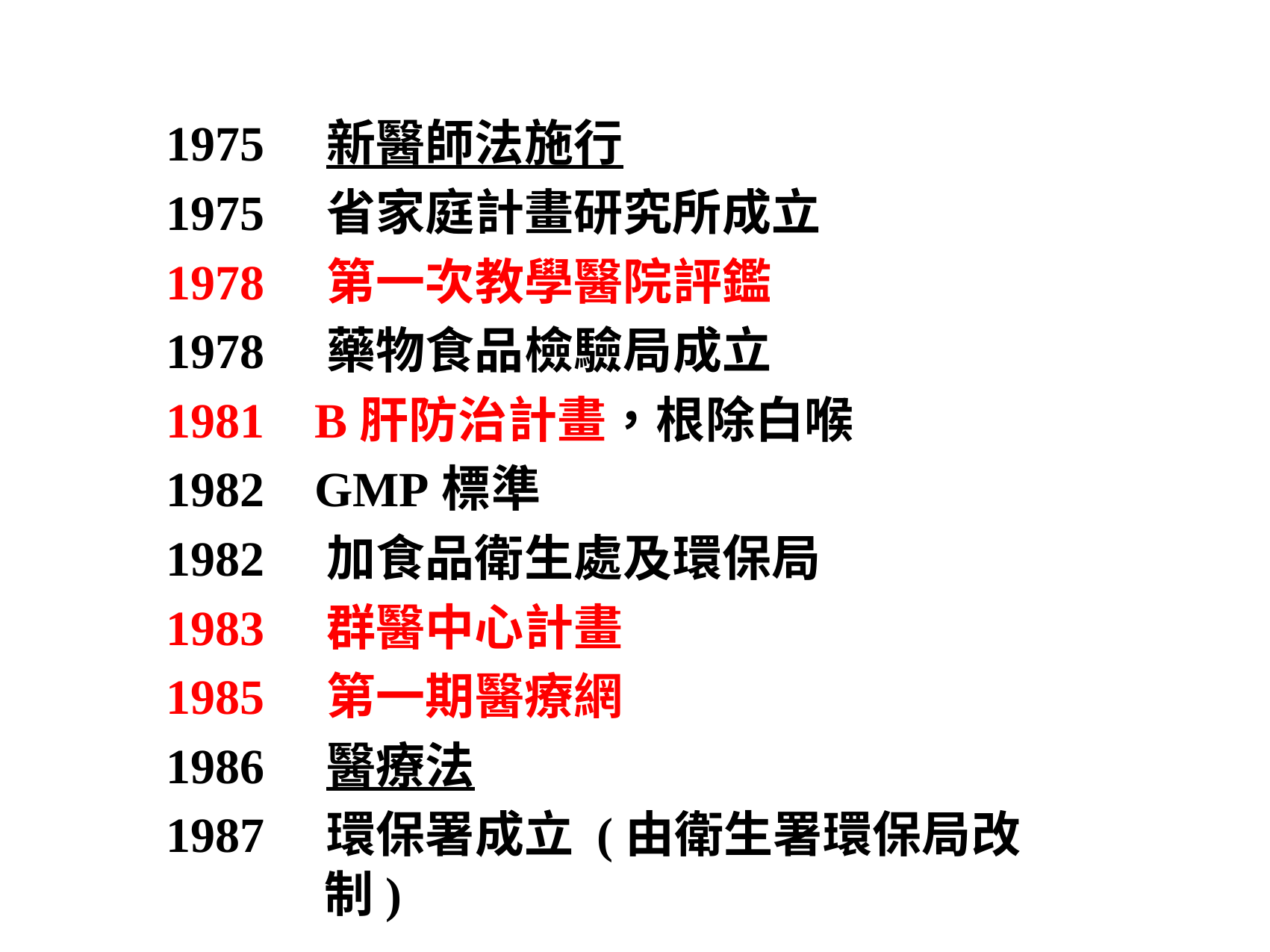

1975    新醫師法施行
1975    省家庭計畫研究所成立
1978    第一次教學醫院評鑑
1978    藥物食品檢驗局成立
1981    B肝防治計畫，根除白喉
1982    GMP標準
1982    加食品衛生處及環保局
1983    群醫中心計畫
1985    第一期醫療網
1986    醫療法
1987    環保署成立 (由衛生署環保局改制)
43